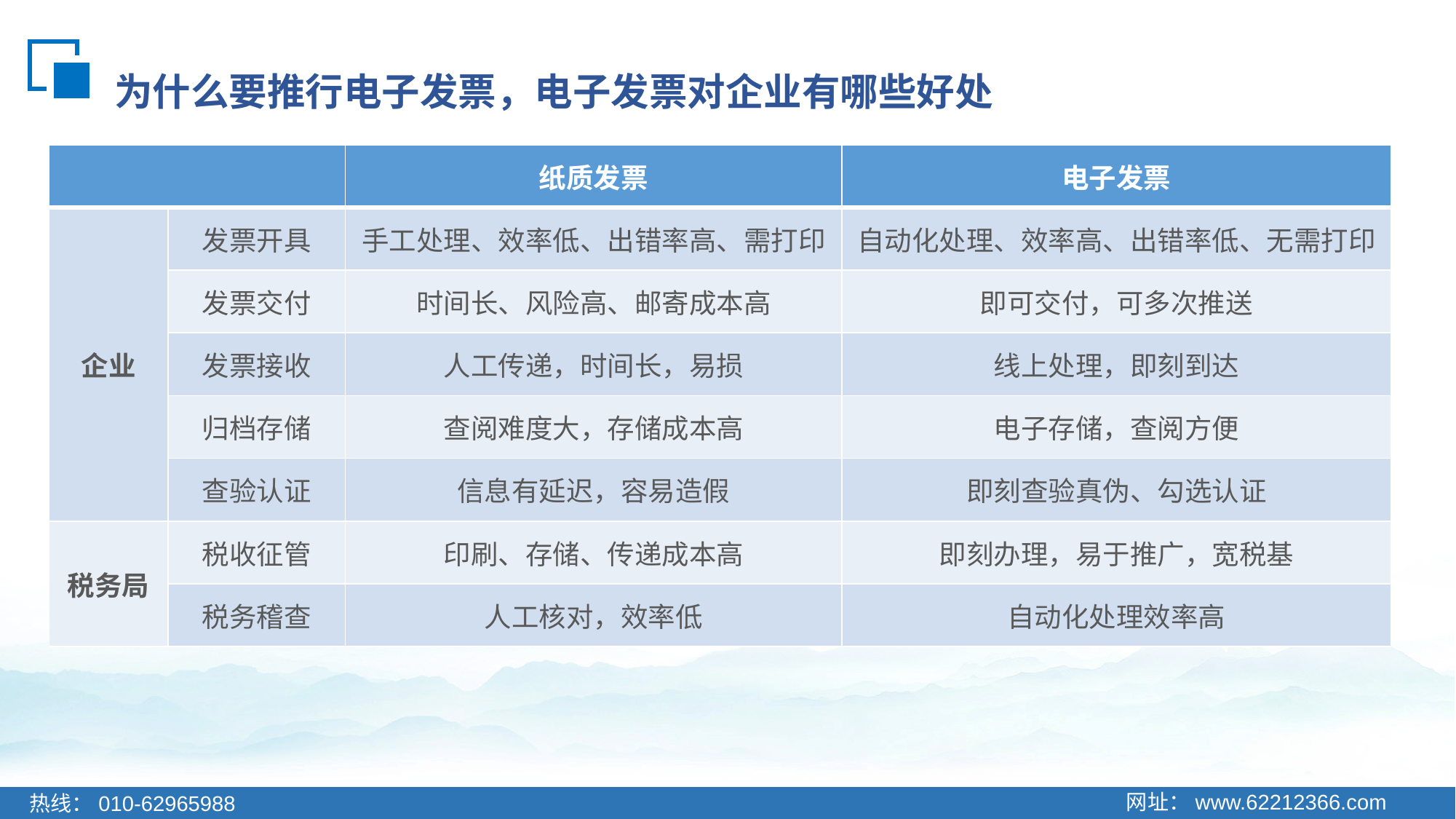

# 为什么要推行电子发票，电子发票对企业有哪些好处
|  |  | 纸质发票 | 电子发票 |
| --- | --- | --- | --- |
| 企业 | 发票开具 | 手工处理、效率低、出错率高、需打印 | 自动化处理、效率高、出错率低、无需打印 |
|  | 发票交付 | 时间长、风险高、邮寄成本高 | 即可交付，可多次推送 |
|  | 发票接收 | 人工传递，时间长，易损 | 线上处理，即刻到达 |
|  | 归档存储 | 查阅难度大，存储成本高 | 电子存储，查阅方便 |
|  | 查验认证 | 信息有延迟，容易造假 | 即刻查验真伪、勾选认证 |
| 税务局 | 税收征管 | 印刷、存储、传递成本高 | 即刻办理，易于推广，宽税基 |
|  | 税务稽查 | 人工核对，效率低 | 自动化处理效率高 |
网址：www.62212366.com
热线：010-62965988
网址：www.62212366.com

热线：010-62965988